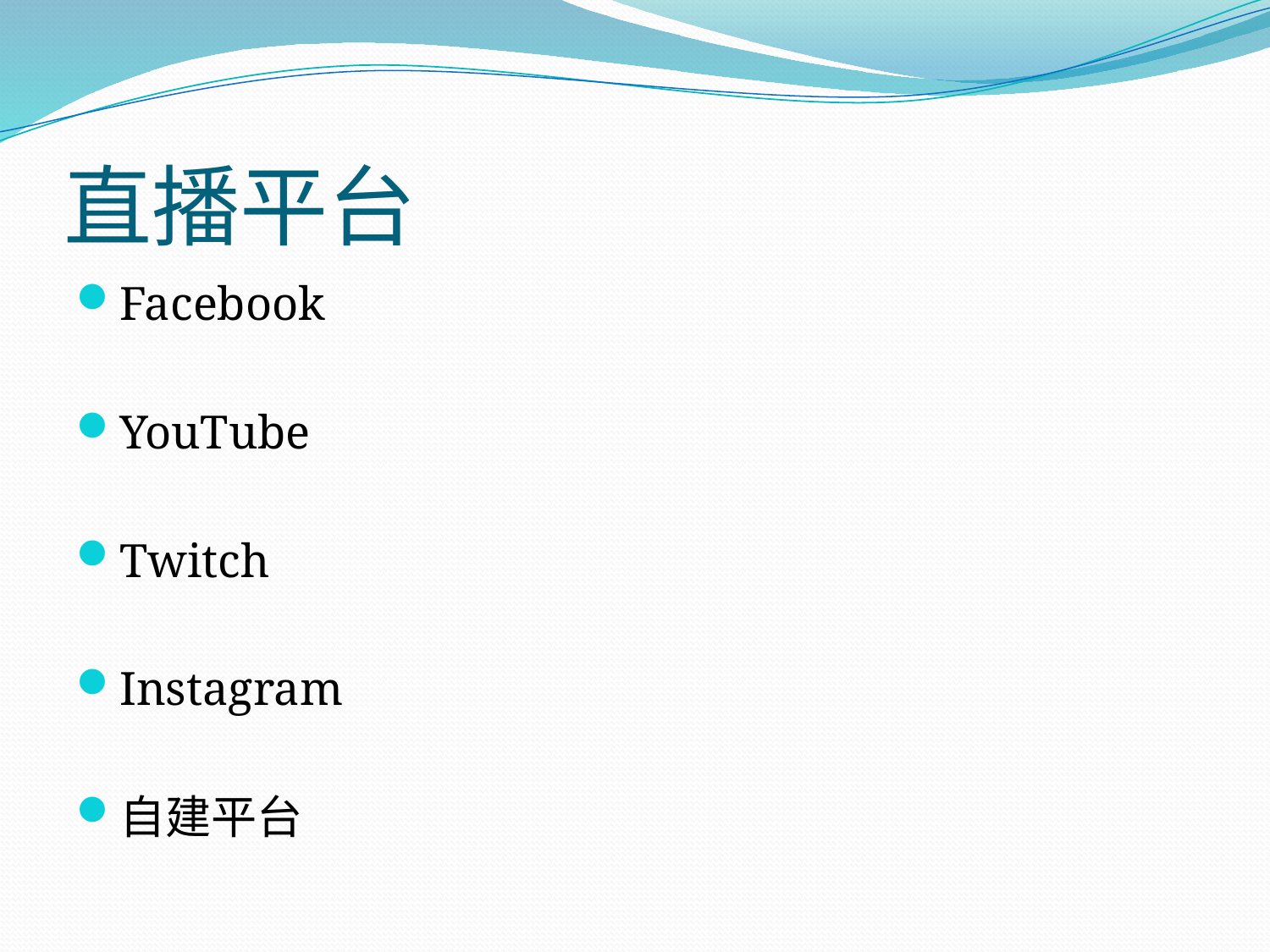

# 直播平台
Facebook

YouTube

Twitch

Instagram

自建平台